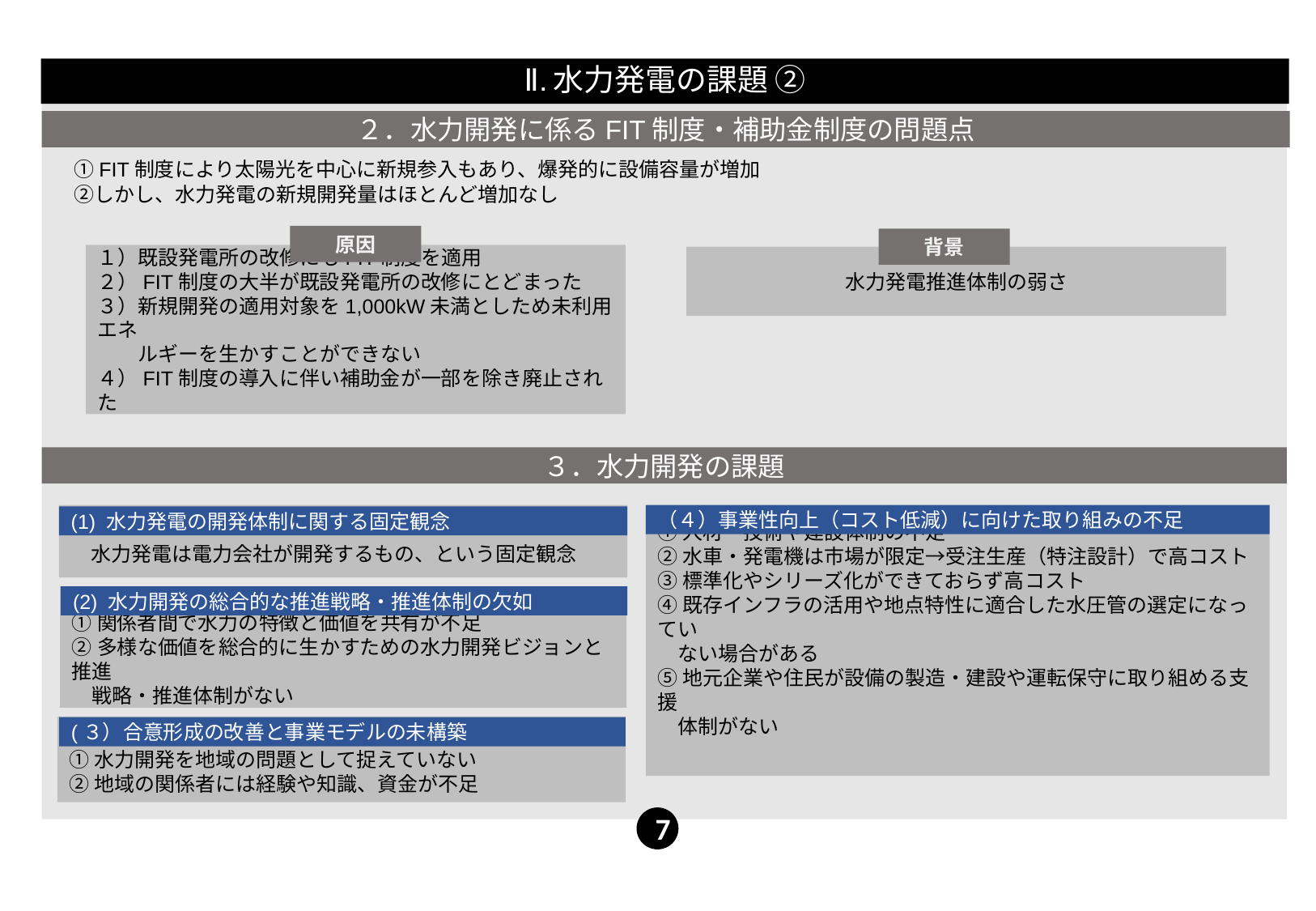

Ⅱ.水力発電の課題 ②

　①FIT制度により太陽光を中心に新規参入もあり、爆発的に設備容量が増加
　②しかし、水力発電の新規開発量はほとんど増加なし

２．水力開発に係るFIT制度・補助金制度の問題点
原因
背景
１）既設発電所の改修にもFIT制度を適用
２）FIT制度の大半が既設発電所の改修にとどまった
３）新規開発の適用対象を1,000kW未満としため未利用エネ
　　ルギーを生かすことができない
４）FIT制度の導入に伴い補助金が一部を除き廃止された
水力発電推進体制の弱さ
３．水力開発の課題

　水力発電は電力会社が開発するもの、という固定観念
（４）事業性向上（コスト低減）に向けた取り組みの不足

①人材・技術や建設体制の不足
②水車・発電機は市場が限定→受注生産（特注設計）で高コスト
③標準化やシリーズ化ができておらず高コスト
④既存インフラの活用や地点特性に適合した水圧管の選定になってい
　ない場合がある
⑤地元企業や住民が設備の製造・建設や運転保守に取り組める支援
　体制がない

(1) 水力発電の開発体制に関する固定観念

①関係者間で水力の特徴と価値を共有が不足
②多様な価値を総合的に生かすための水力開発ビジョンと推進
　戦略・推進体制がない
(2) 水力開発の総合的な推進戦略・推進体制の欠如

①水力開発を地域の問題として捉えていない
②地域の関係者には経験や知識、資金が不足
(３）合意形成の改善と事業モデルの未構築
7